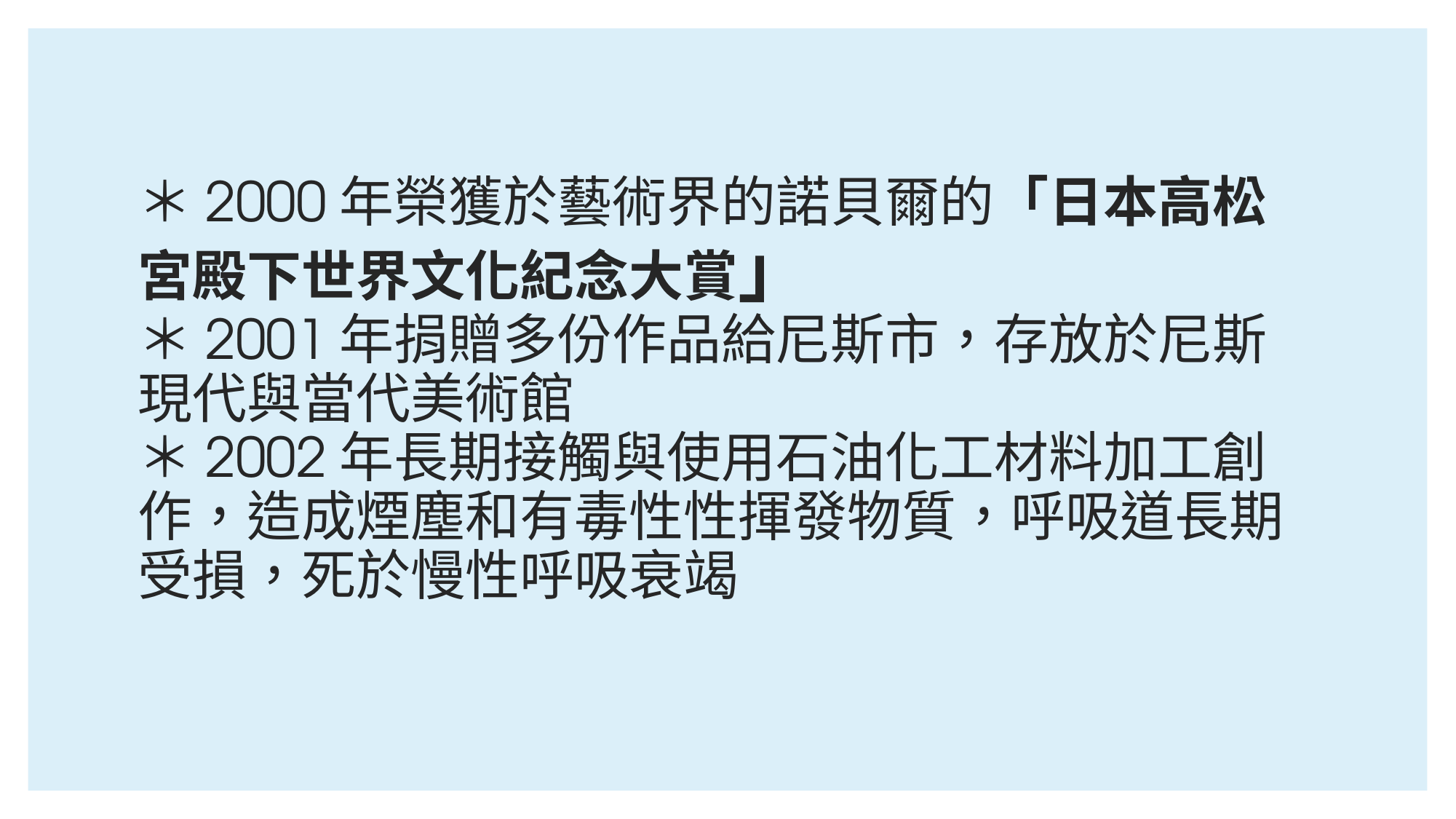

# ＊2000年榮獲於藝術界的諾貝爾的「日本高松宮殿下世界文化紀念大賞」 ＊2001年捐贈多份作品給尼斯市，存放於尼斯現代與當代美術館 ＊2002年長期接觸與使用石油化工材料加工創作，造成煙塵和有毒性性揮發物質，呼吸道長期受損，死於慢性呼吸衰竭